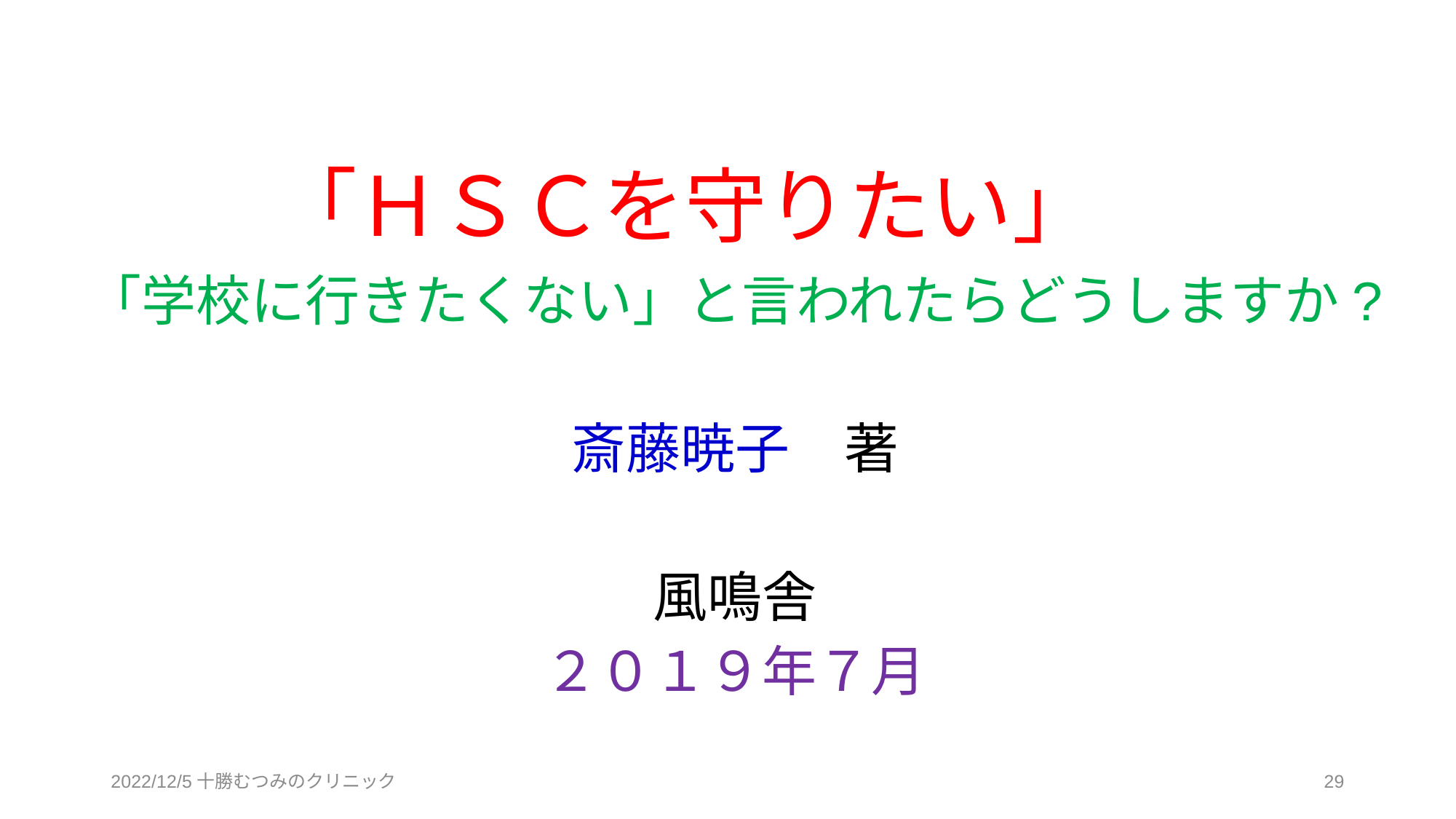

「ＨＳＣを守りたい」
「学校に行きたくない」と言われたらどうしますか?

斎藤暁子　著

風鳴舎
２０１９年７月

2022/12/5十勝むつみのクリニック
29